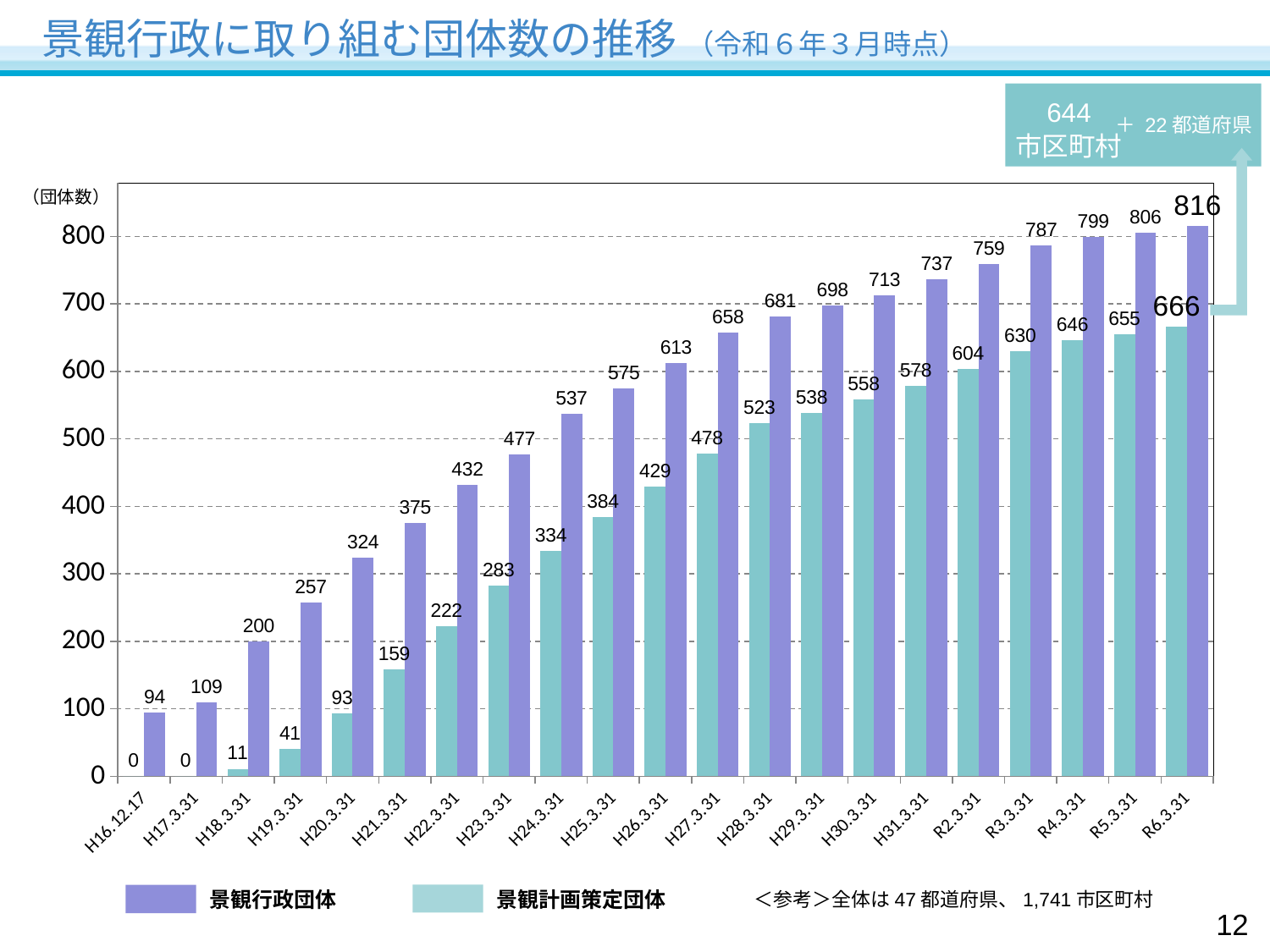

景観行政に取り組む団体数の推移 （令和６年３月時点）

644
市区町村
＋ 22都道府県

### Chart

| Category |  |  |
|---|---|---|
| H16.12.17 | 0.0 | 94.0 |
| H17.3.31 | 0.0 | 109.0 |
| H18.3.31 | 11.0 | 200.0 |
| H19.3.31 | 41.0 | 257.0 |
| H20.3.31 | 93.0 | 324.0 |
| H21.3.31 | 159.0 | 375.0 |
| H22.3.31 | 222.0 | 432.0 |
| H23.3.31 | 283.0 | 477.0 |
| H24.3.31 | 334.0 | 537.0 |
| H25.3.31 | 384.0 | 575.0 |
| H26.3.31 | 429.0 | 613.0 |
| H27.3.31 | 478.0 | 658.0 |
| H28.3.31 | 523.0 | 681.0 |
| H29.3.31 | 538.0 | 698.0 |
| H30.3.31 | 558.0 | 713.0 |
| H31.3.31 | 578.0 | 737.0 |
| R2.3.31 | 604.0 | 759.0 |
| R3.3.31 | 630.0 | 787.0 |
| R4.3.31 | 646.0 | 799.0 |
| R5.3.31 | 655.0 | 806.0 |
| R6.3.31 | 667.0 | 816.0 |
（団体数）
景観行政団体
景観計画策定団体

＜参考＞全体は47都道府県、1,741市区町村
12